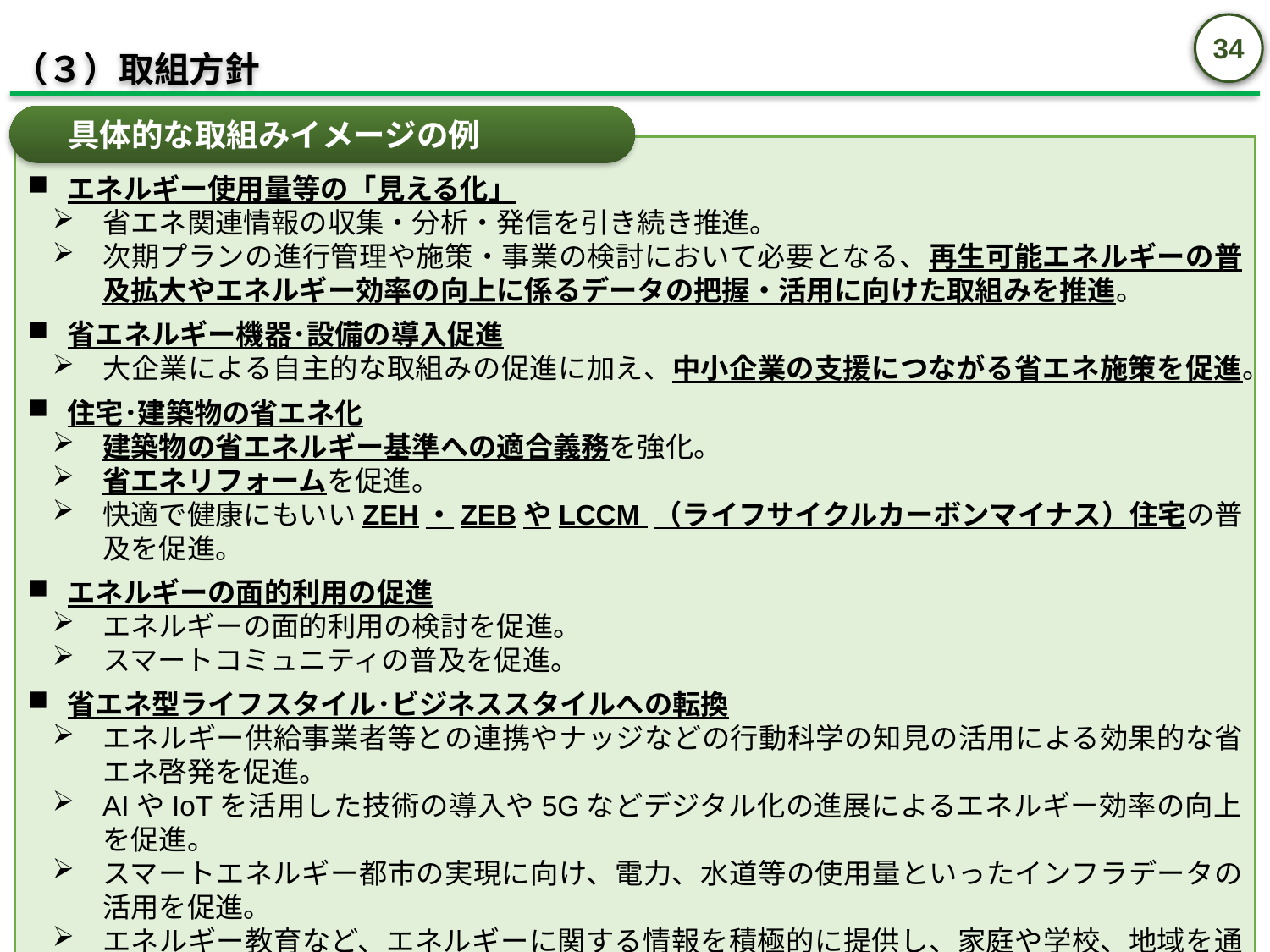

34
（３）取組方針

具体的な取組みイメージの例
エネルギー使用量等の「見える化」
省エネ関連情報の収集・分析・発信を引き続き推進。
次期プランの進行管理や施策・事業の検討において必要となる、再生可能エネルギーの普及拡大やエネルギー効率の向上に係るデータの把握・活用に向けた取組みを推進。
省エネルギー機器･設備の導入促進
大企業による自主的な取組みの促進に加え、中小企業の支援につながる省エネ施策を促進。
住宅･建築物の省エネ化
建築物の省エネルギー基準への適合義務を強化。
省エネリフォームを促進。
快適で健康にもいいZEH・ZEBやLCCM （ライフサイクルカーボンマイナス）住宅の普及を促進。
エネルギーの面的利用の促進
エネルギーの面的利用の検討を促進。
スマートコミュニティの普及を促進。
省エネ型ライフスタイル･ビジネススタイルへの転換
エネルギー供給事業者等との連携やナッジなどの行動科学の知見の活用による効果的な省エネ啓発を促進。
AIやIoTを活用した技術の導入や5Gなどデジタル化の進展によるエネルギー効率の向上を促進。
スマートエネルギー都市の実現に向け、電力、水道等の使用量といったインフラデータの活用を促進。
エネルギー教育など、エネルギーに関する情報を積極的に提供し、家庭や学校、地域を通じて新しい取組みを率先して行う地域づくりを推進。
コロナ禍を受けた行動変容と相まった省エネ型ライフスタイル･ビジネススタイルへの転換を推進。